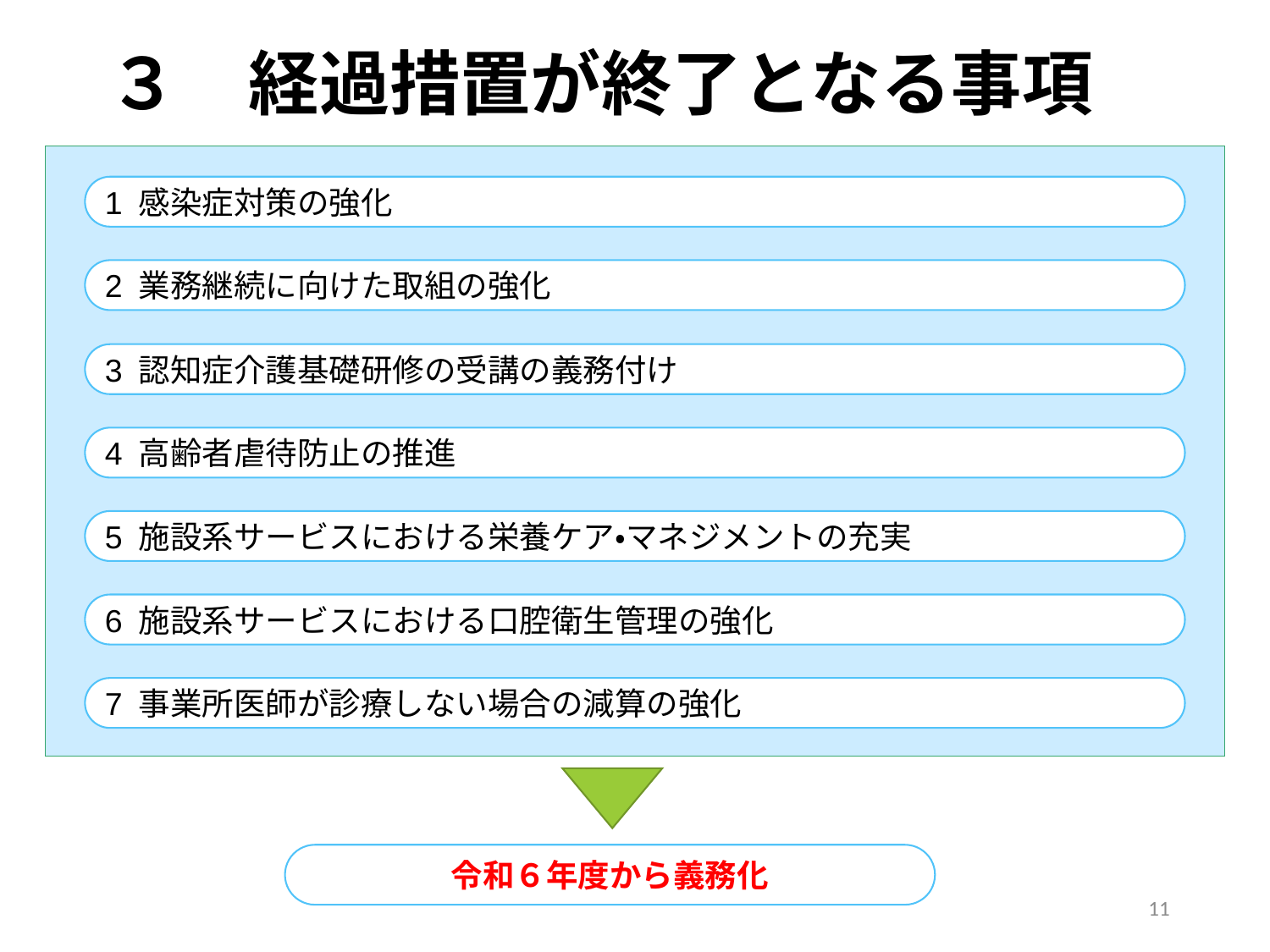

# ３　経過措置が終了となる事項

1 感染症対策の強化
2 業務継続に向けた取組の強化
3 認知症介護基礎研修の受講の義務付け
4 高齢者虐待防止の推進
5 施設系サービスにおける栄養ケア・マネジメントの充実
6 施設系サービスにおける口腔衛生管理の強化
7 事業所医師が診療しない場合の減算の強化

令和６年度から義務化
11